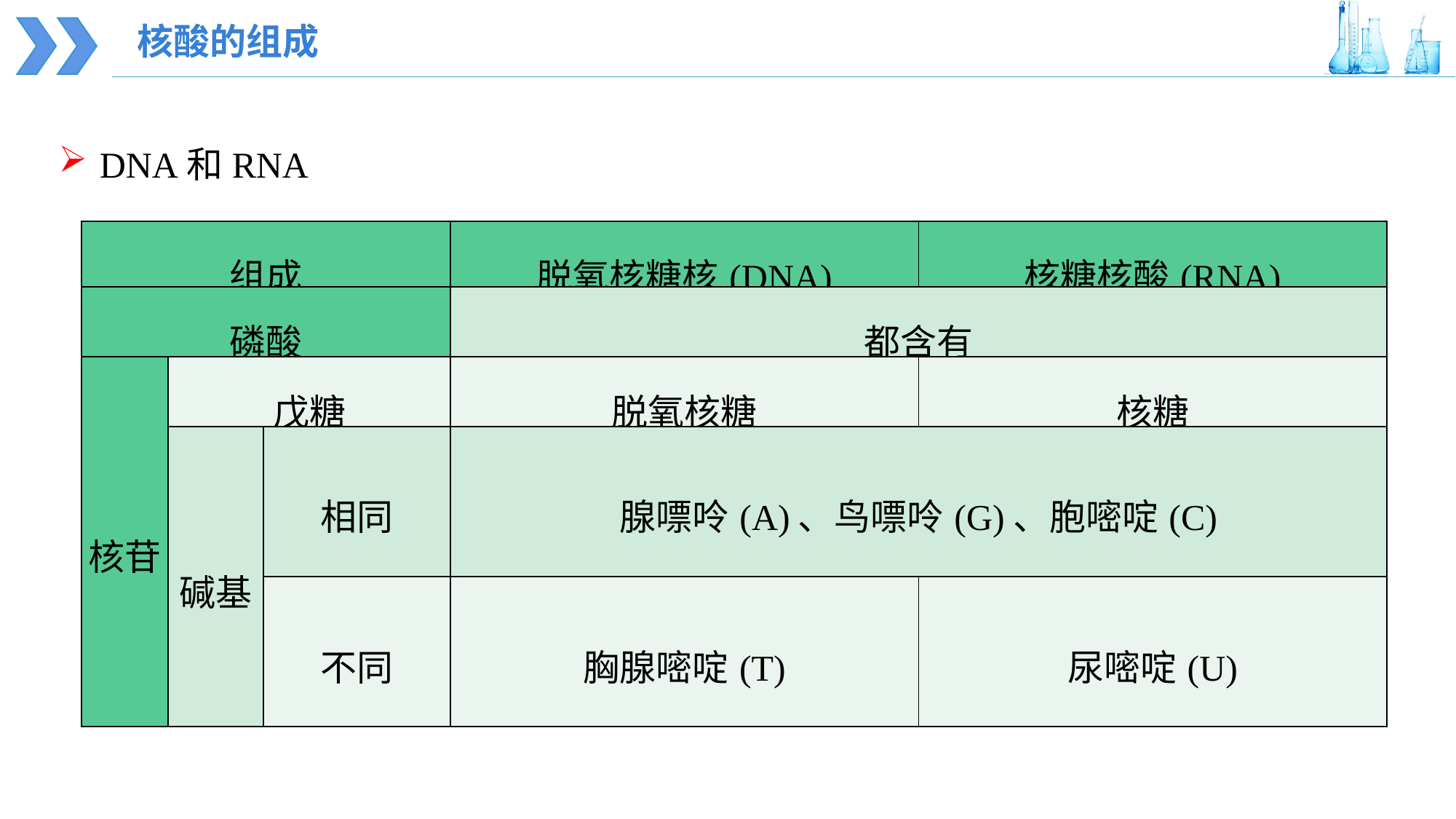

核酸的组成
DNA和RNA
| 组成 |  |  | 脱氧核糖核(DNA) | 核糖核酸(RNA) |
| --- | --- | --- | --- | --- |
| 磷酸 |  |  | 都含有 |  |
| 核苷 | 戊糖 |  | 脱氧核糖 | 核糖 |
|  | 碱基 | 相同 | 腺嘌呤(A)、鸟嘌呤(G)、胞嘧啶(C) |  |
|  |  | 不同 | 胸腺嘧啶(T) | 尿嘧啶(U) |